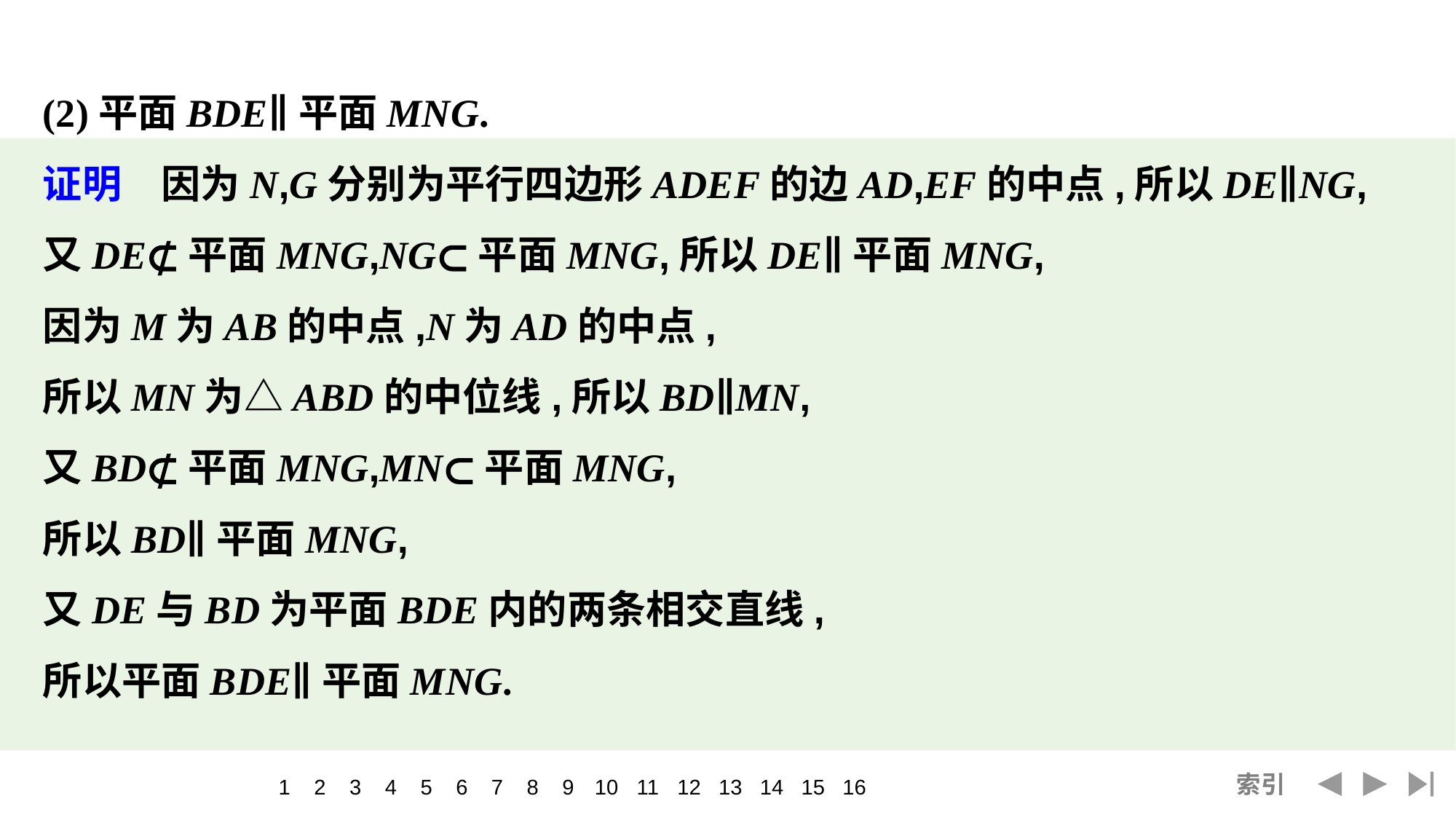

(2)平面BDE∥平面MNG.
证明　因为N,G分别为平行四边形ADEF的边AD,EF的中点,所以DE∥NG,
又DE⊄平面MNG,NG⊂平面MNG,所以DE∥平面MNG,
因为M为AB的中点,N为AD的中点,
所以MN为△ABD的中位线,所以BD∥MN,
又BD⊄平面MNG,MN⊂平面MNG,
所以BD∥平面MNG,
又DE与BD为平面BDE内的两条相交直线,
所以平面BDE∥平面MNG.